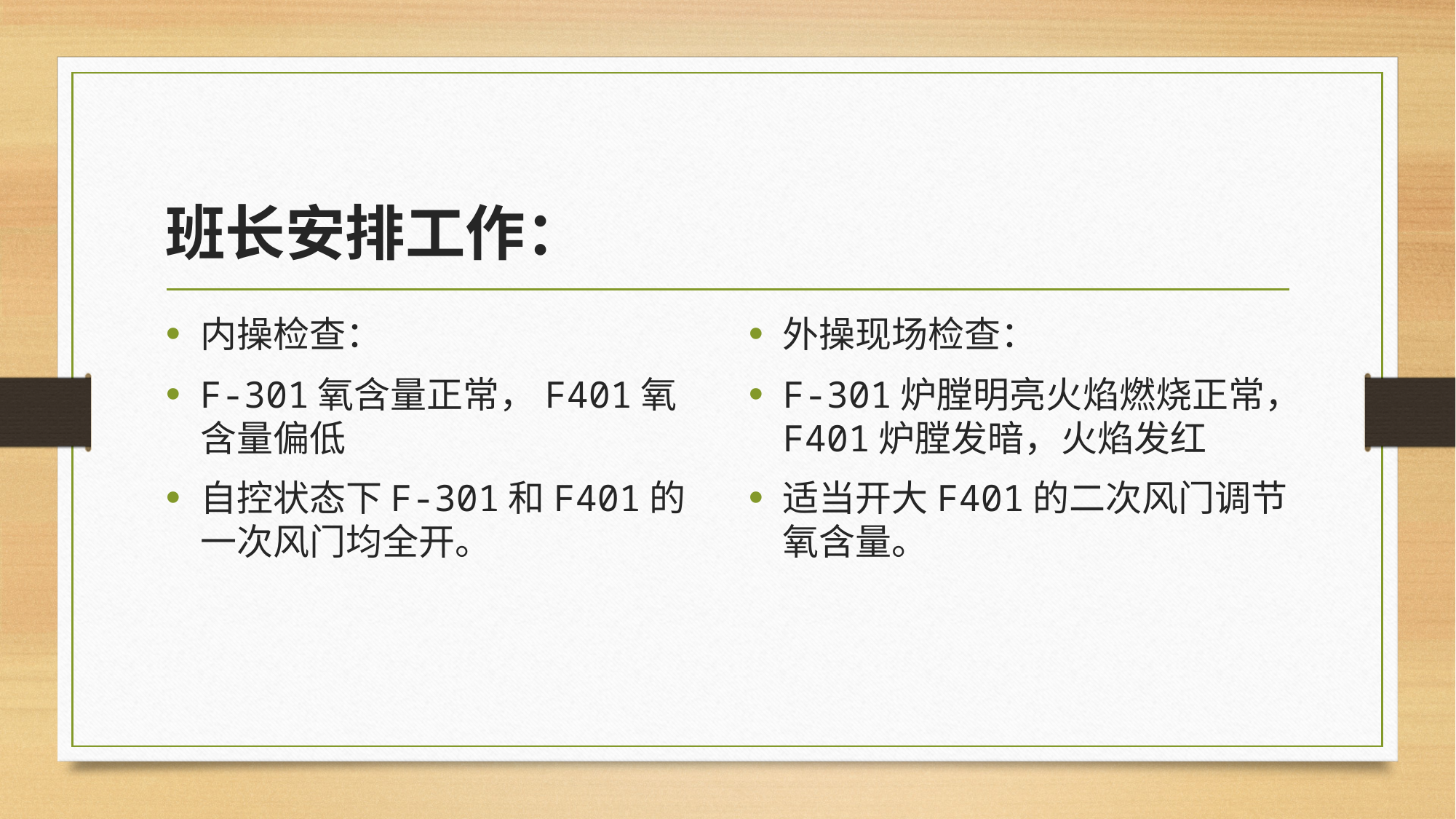

# 班长安排工作：
内操检查：
F-301氧含量正常，F401氧含量偏低
自控状态下F-301和F401的一次风门均全开。

外操现场检查：
F-301炉膛明亮火焰燃烧正常，F401炉膛发暗，火焰发红
适当开大F401的二次风门调节氧含量。